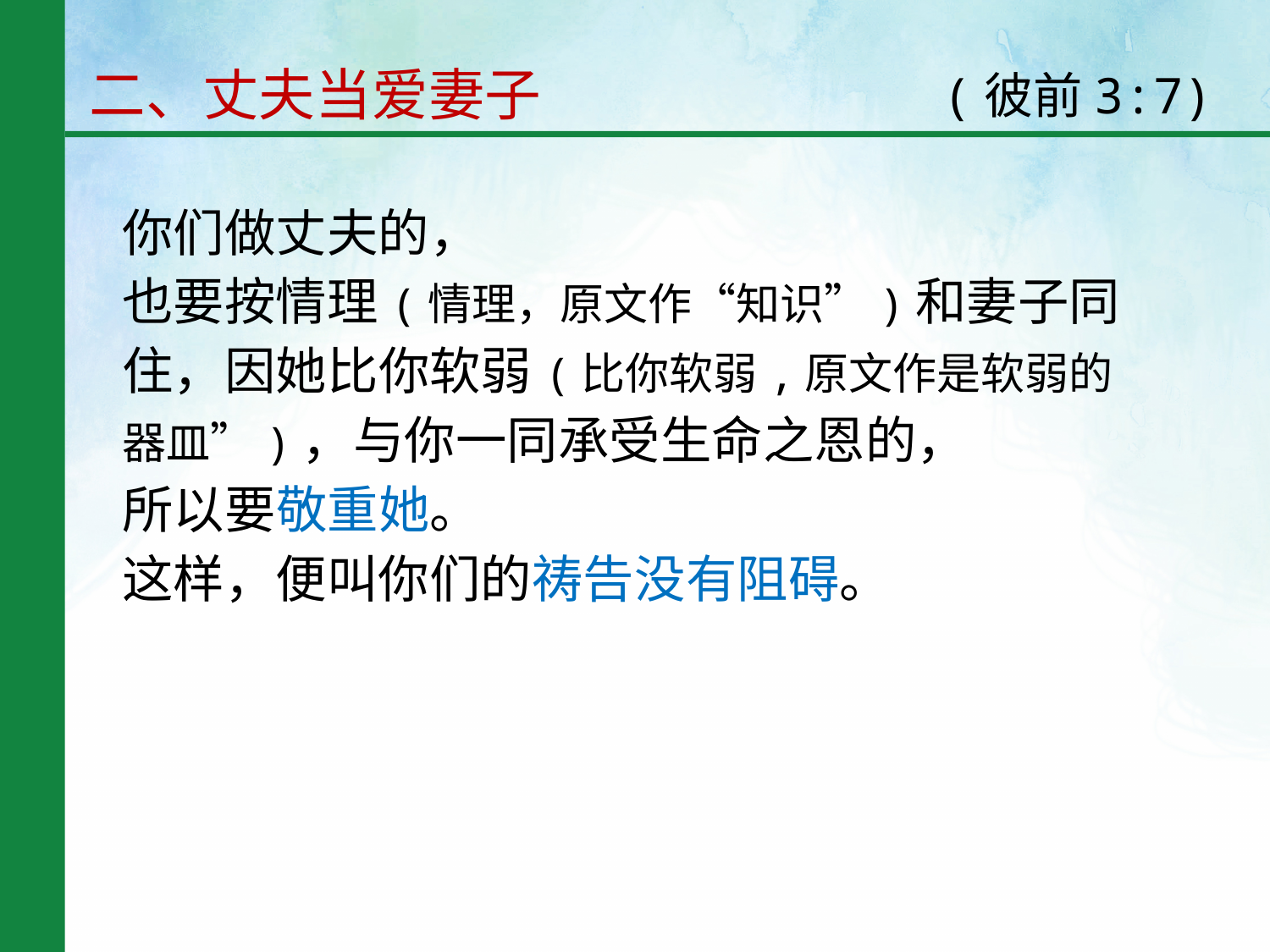

二、丈夫当爱妻子
(彼前3:7)

你们做丈夫的，
也要按情理(情理，原文作“知识”)和妻子同住，因她比你软弱(比你软弱,原文作是软弱的器皿”)，与你一同承受生命之恩的，
所以要敬重她。
这样，便叫你们的祷告没有阻碍。